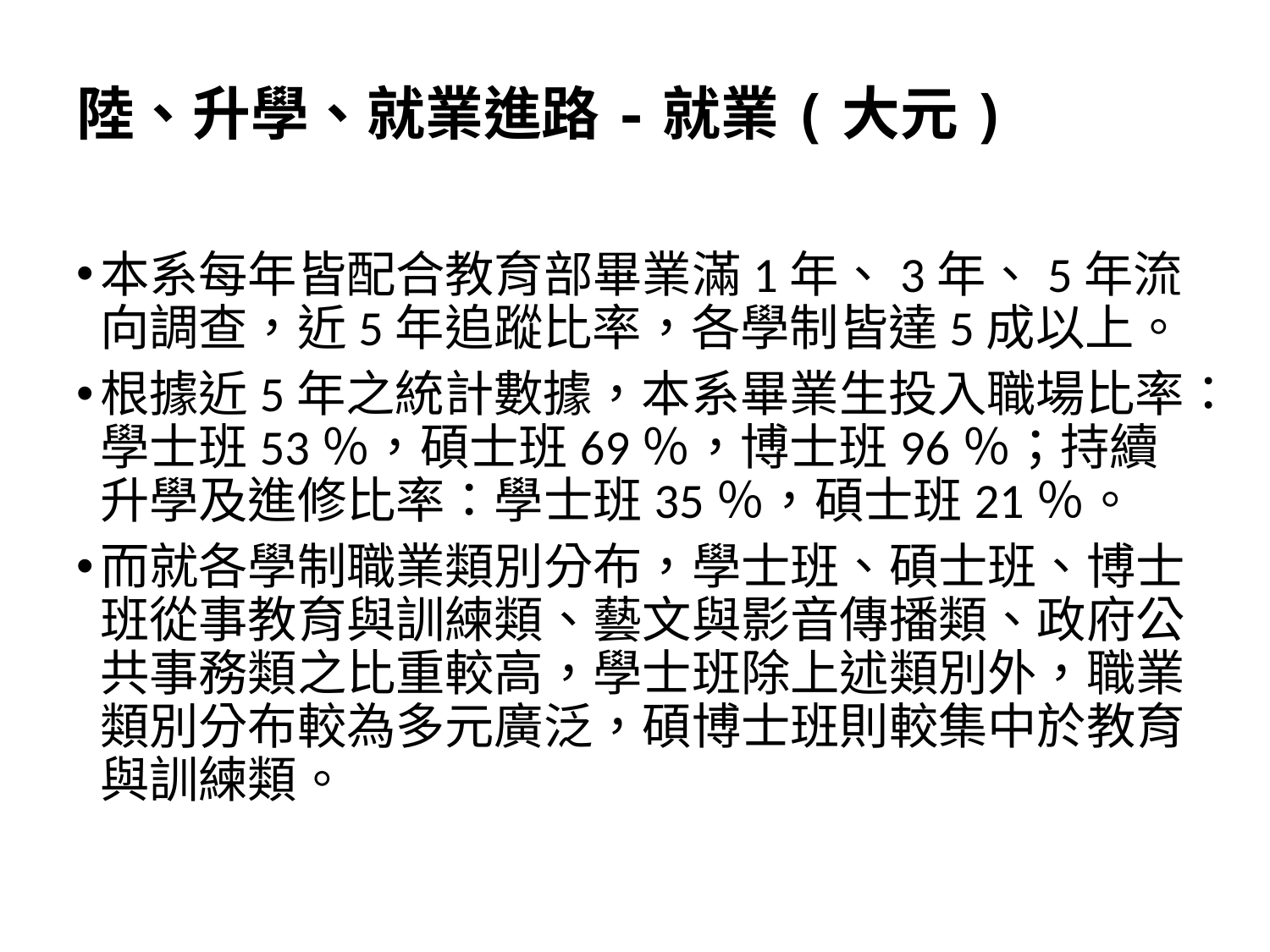

# 陸、升學、就業進路-就業(大元)
本系每年皆配合教育部畢業滿1年、3年、5年流向調查，近5年追蹤比率，各學制皆達5成以上。
根據近5年之統計數據，本系畢業生投入職場比率：學士班53％，碩士班69％，博士班96％；持續升學及進修比率：學士班35％，碩士班21％。
而就各學制職業類別分布，學士班、碩士班、博士班從事教育與訓練類、藝文與影音傳播類、政府公共事務類之比重較高，學士班除上述類別外，職業類別分布較為多元廣泛，碩博士班則較集中於教育與訓練類。